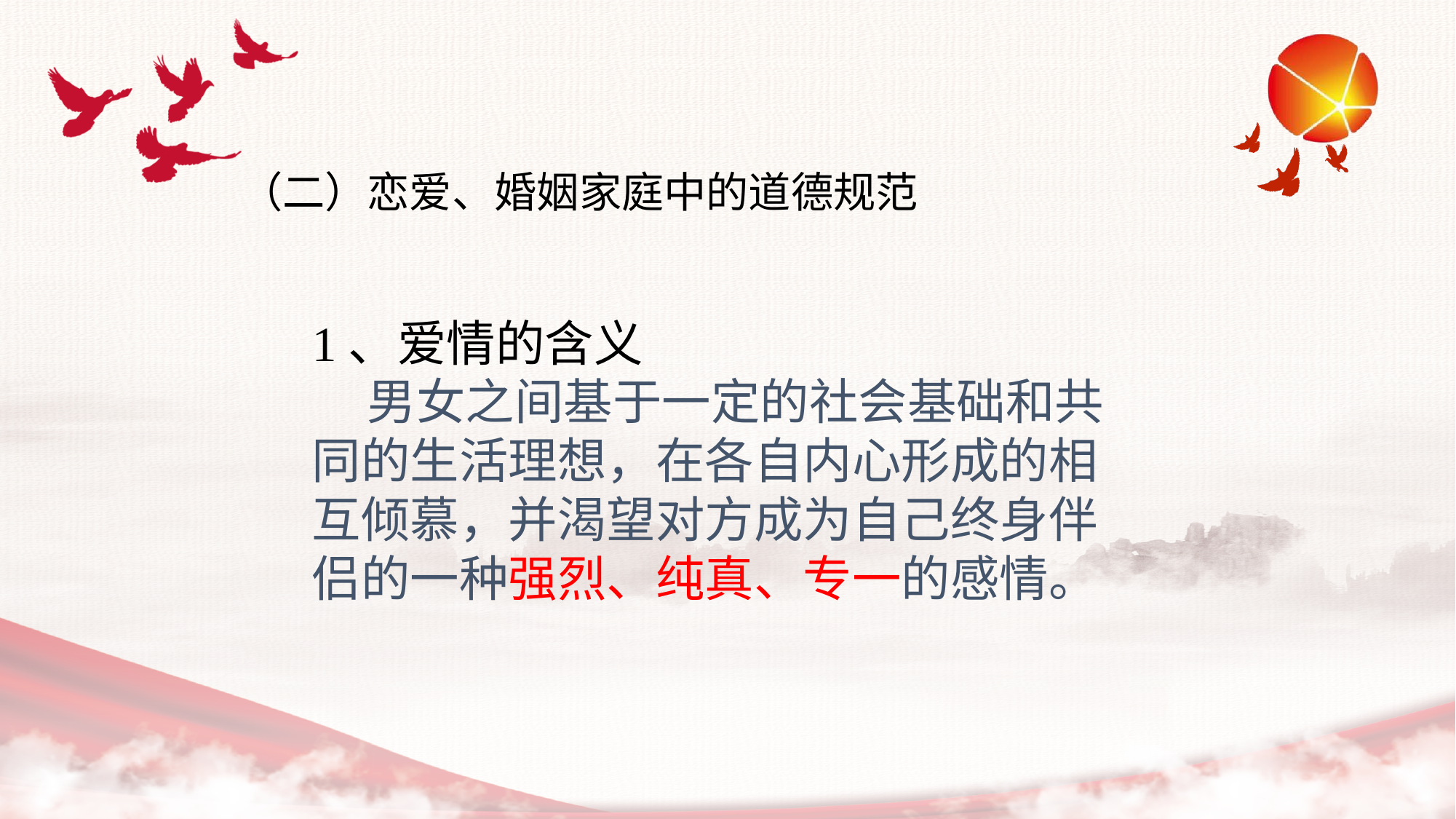

（二）恋爱、婚姻家庭中的道德规范
1、爱情的含义
    男女之间基于一定的社会基础和共同的生活理想，在各自内心形成的相互倾慕，并渴望对方成为自己终身伴侣的一种强烈、纯真、专一的感情。